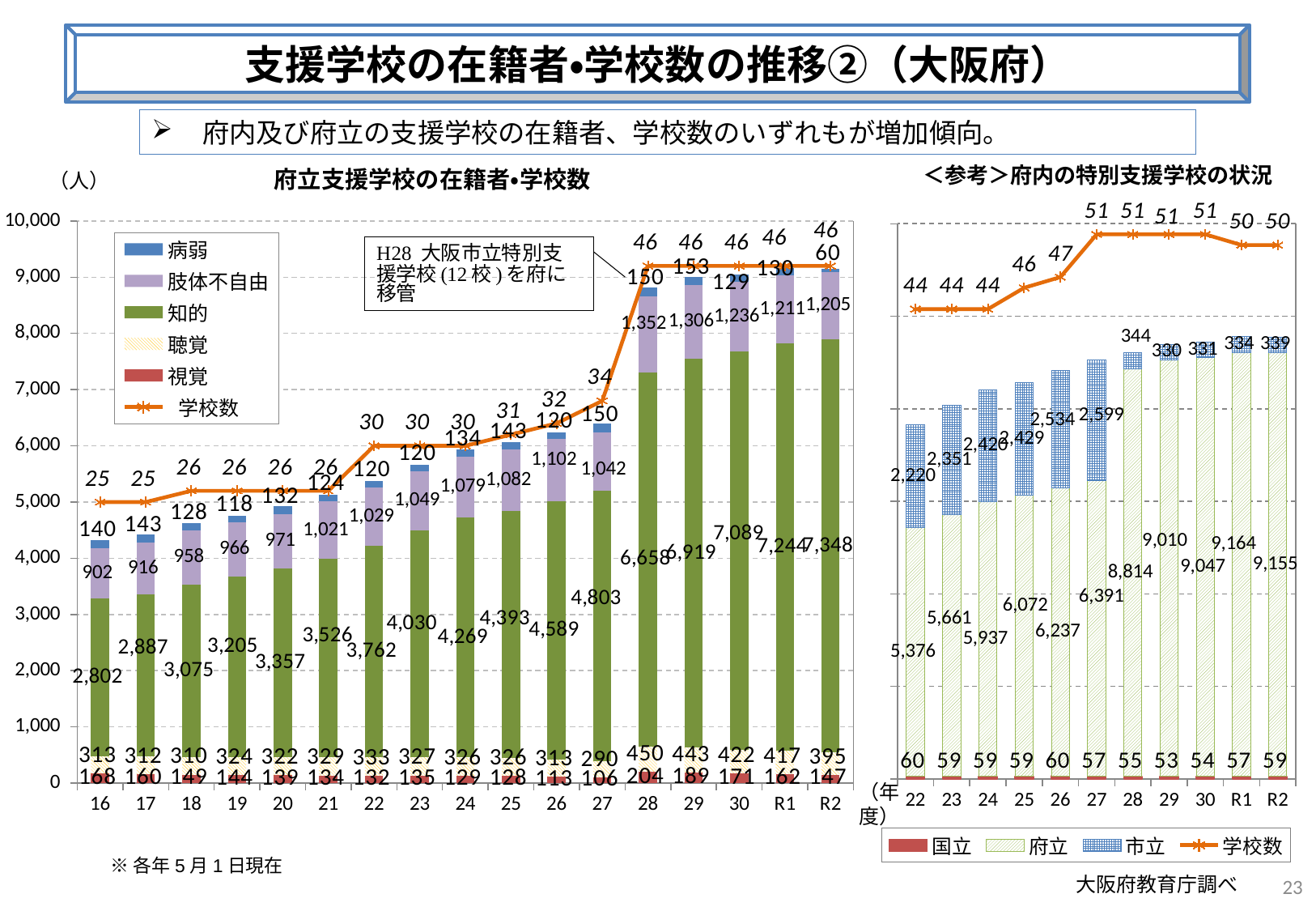

支援学校の在籍者・学校数の推移②（大阪府）
　府内及び府立の支援学校の在籍者、学校数のいずれもが増加傾向。
＜参考＞府内の特別支援学校の状況
府立支援学校の在籍者・学校数
（人）

### Chart

| Category | 視覚 | 聴覚 | 知的 | 肢体不自由 | 病弱 |  学校数 |
|---|---|---|---|---|---|---|
| 16 | 168.0 | 313.0 | 2802.0 | 902.0 | 140.0 | 25.0 |
| 17 | 160.0 | 312.0 | 2887.0 | 916.0 | 143.0 | 25.0 |
| 18 | 149.0 | 310.0 | 3075.0 | 958.0 | 128.0 | 26.0 |
| 19 | 144.0 | 324.0 | 3205.0 | 966.0 | 118.0 | 26.0 |
| 20 | 139.0 | 322.0 | 3357.0 | 971.0 | 132.0 | 26.0 |
| 21 | 134.0 | 329.0 | 3526.0 | 1021.0 | 124.0 | 26.0 |
| 22 | 132.0 | 333.0 | 3762.0 | 1029.0 | 120.0 | 30.0 |
| 23 | 135.0 | 327.0 | 4030.0 | 1049.0 | 120.0 | 30.0 |
| 24 | 129.0 | 326.0 | 4269.0 | 1079.0 | 134.0 | 30.0 |
| 25 | 128.0 | 326.0 | 4393.0 | 1082.0 | 143.0 | 31.0 |
| 26 | 113.0 | 313.0 | 4589.0 | 1102.0 | 120.0 | 32.0 |
| 27 | 106.0 | 290.0 | 4803.0 | 1042.0 | 150.0 | 34.0 |
| 28 | 204.0 | 450.0 | 6658.0 | 1352.0 | 150.0 | 46.0 |
| 29 | 189.0 | 443.0 | 6919.0 | 1306.0 | 153.0 | 46.0 |
| 30 | 171.0 | 422.0 | 7089.0 | 1236.0 | 129.0 | 46.0 |
| R1 | 162.0 | 417.0 | 7244.0 | 1211.0 | 130.0 | 46.0 |
| R2 | 147.0 | 395.0 | 7348.0 | 1205.0 | 60.0 | 46.0 |

### Chart

| Category | 国立 | 府立 | 市立 | 学校数 |
|---|---|---|---|---|
| 22 | 60.0 | 5376.0 | 2220.0 | 44.0 |
| 23 | 59.0 | 5661.0 | 2351.0 | 44.0 |
| 24 | 59.0 | 5937.0 | 2420.0 | 44.0 |
| 25 | 59.0 | 6072.0 | 2429.0 | 46.0 |
| 26 | 60.0 | 6237.0 | 2534.0 | 47.0 |
| 27 | 57.0 | 6391.0 | 2599.0 | 51.0 |
| 28 | 55.0 | 8814.0 | 344.0 | 51.0 |
| 29 | 53.0 | 9010.0 | 330.0 | 51.0 |
| 30 | 54.0 | 9047.0 | 331.0 | 51.0 |
| R1 | 57.0 | 9164.0 | 334.0 | 50.0 |
| R2 | 59.0 | 9155.0 | 339.0 | 50.0 |
（年度）
※各年5月1日現在
23
大阪府教育庁調べ